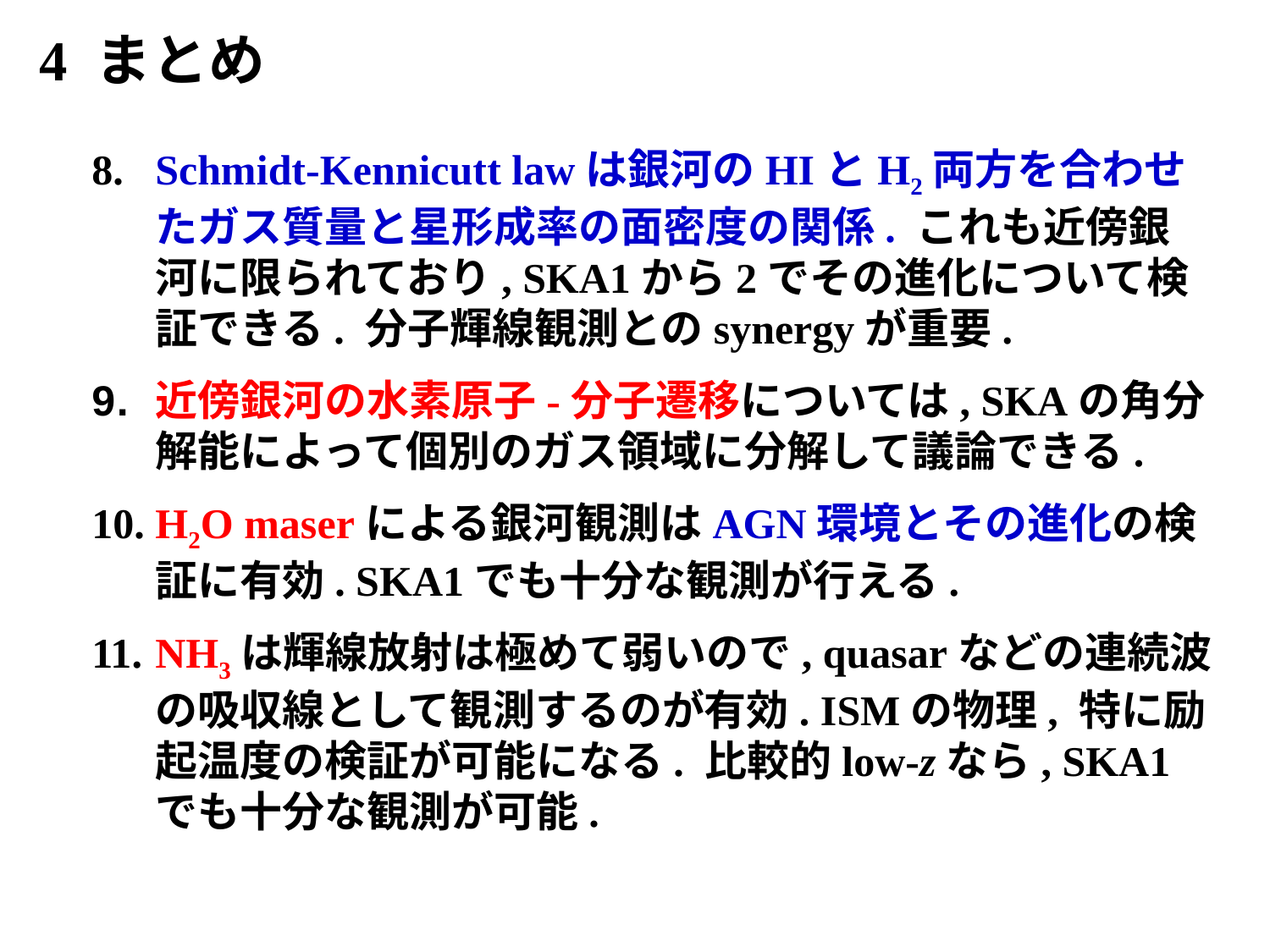

4 まとめ
Schmidt-Kennicutt lawは銀河のHIとH2両方を合わせたガス質量と星形成率の面密度の関係. これも近傍銀河に限られており, SKA1から2でその進化について検証できる. 分子輝線観測とのsynergyが重要.
近傍銀河の水素原子-分子遷移については, SKAの角分解能によって個別のガス領域に分解して議論できる.
H2O maserによる銀河観測はAGN環境とその進化の検証に有効. SKA1でも十分な観測が行える.
NH3は輝線放射は極めて弱いので, quasarなどの連続波の吸収線として観測するのが有効. ISMの物理, 特に励起温度の検証が可能になる. 比較的low-zなら, SKA1でも十分な観測が可能.